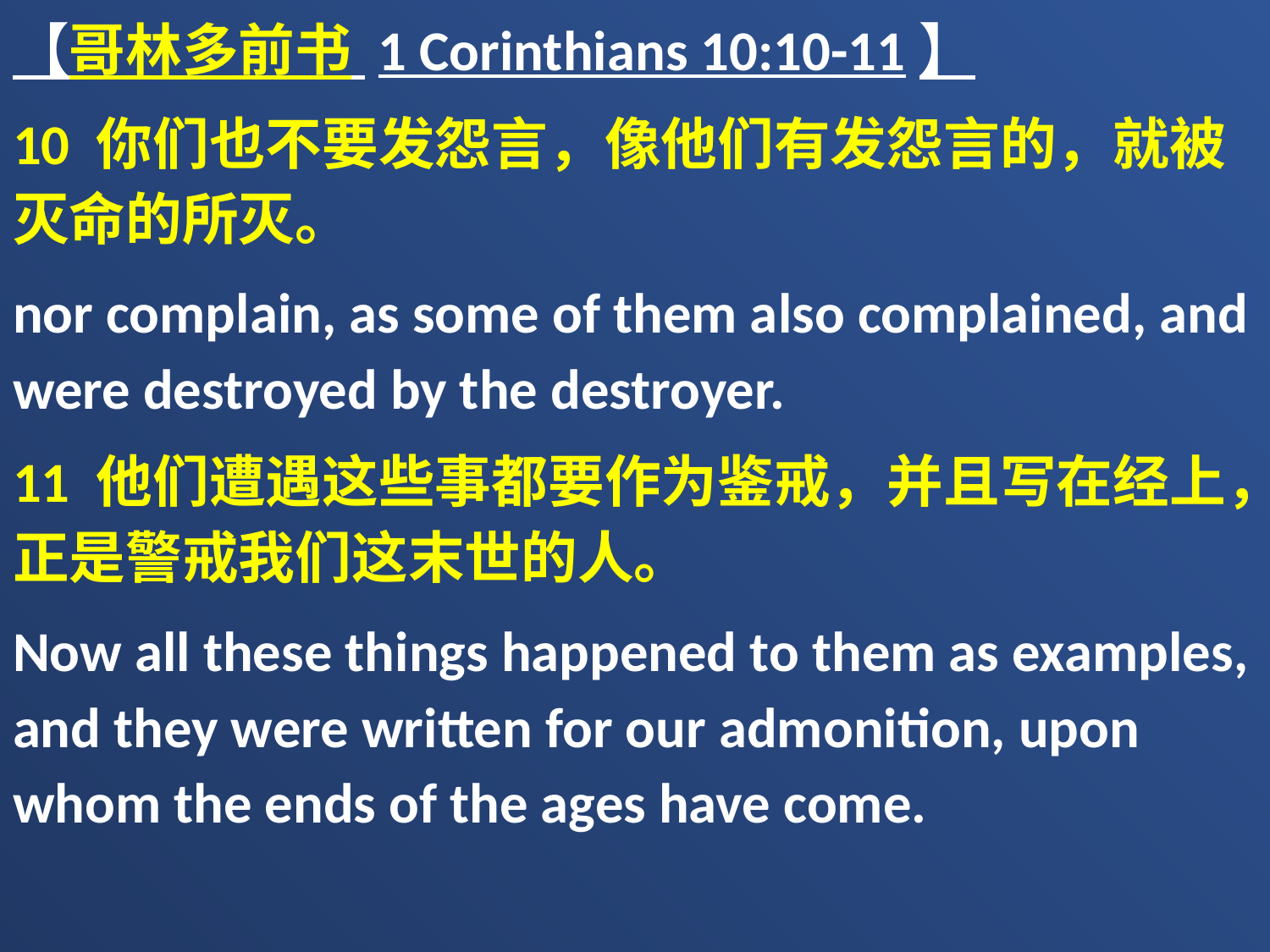

【哥林多前书 1 Corinthians 10:10-11】
10 你们也不要发怨言，像他们有发怨言的，就被灭命的所灭。
nor complain, as some of them also complained, and were destroyed by the destroyer.
11 他们遭遇这些事都要作为鉴戒，并且写在经上，正是警戒我们这末世的人。
Now all these things happened to them as examples, and they were written for our admonition, upon whom the ends of the ages have come.